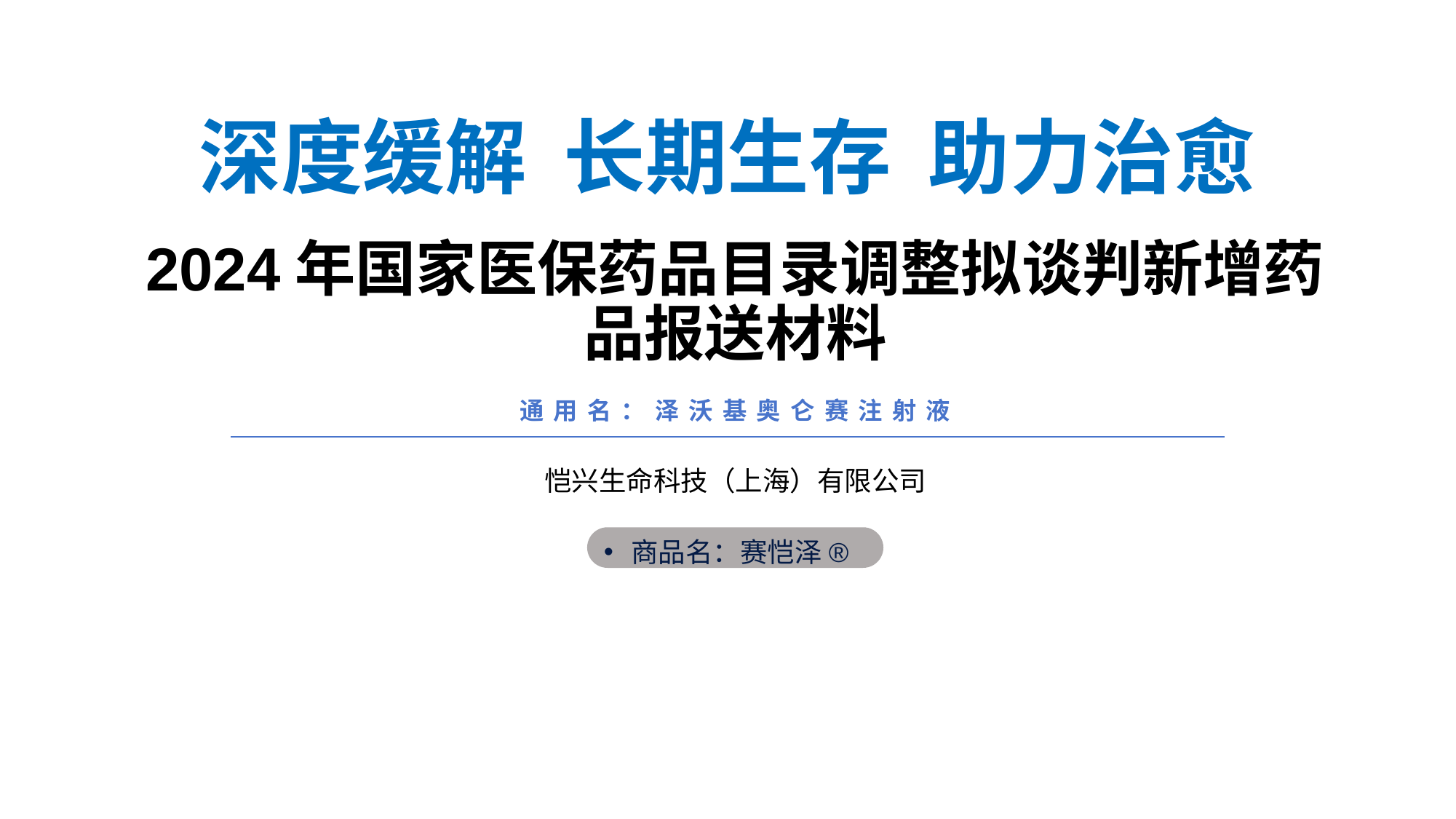

深度缓解  长期生存  助力治愈
2024年国家医保药品目录调整拟谈判新增药品报送材料
通用名：泽沃基奥仑赛注射液
恺兴生命科技（上海）有限公司
商品名：赛恺泽®